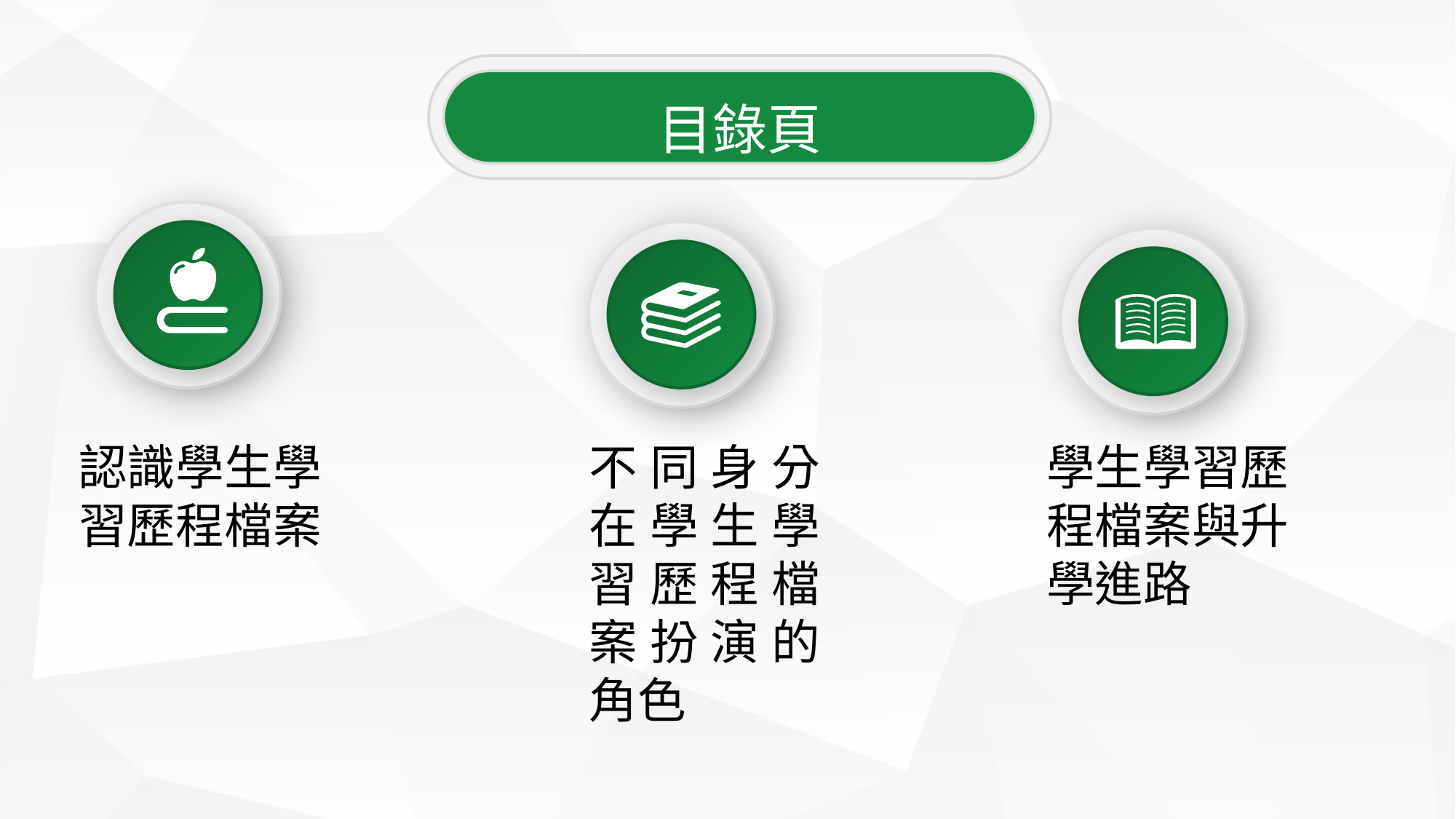

目錄頁

認識學生學習歷程檔案
學生學習歷程檔案與升學進路
不同身分在學生學習歷程檔案扮演的角色